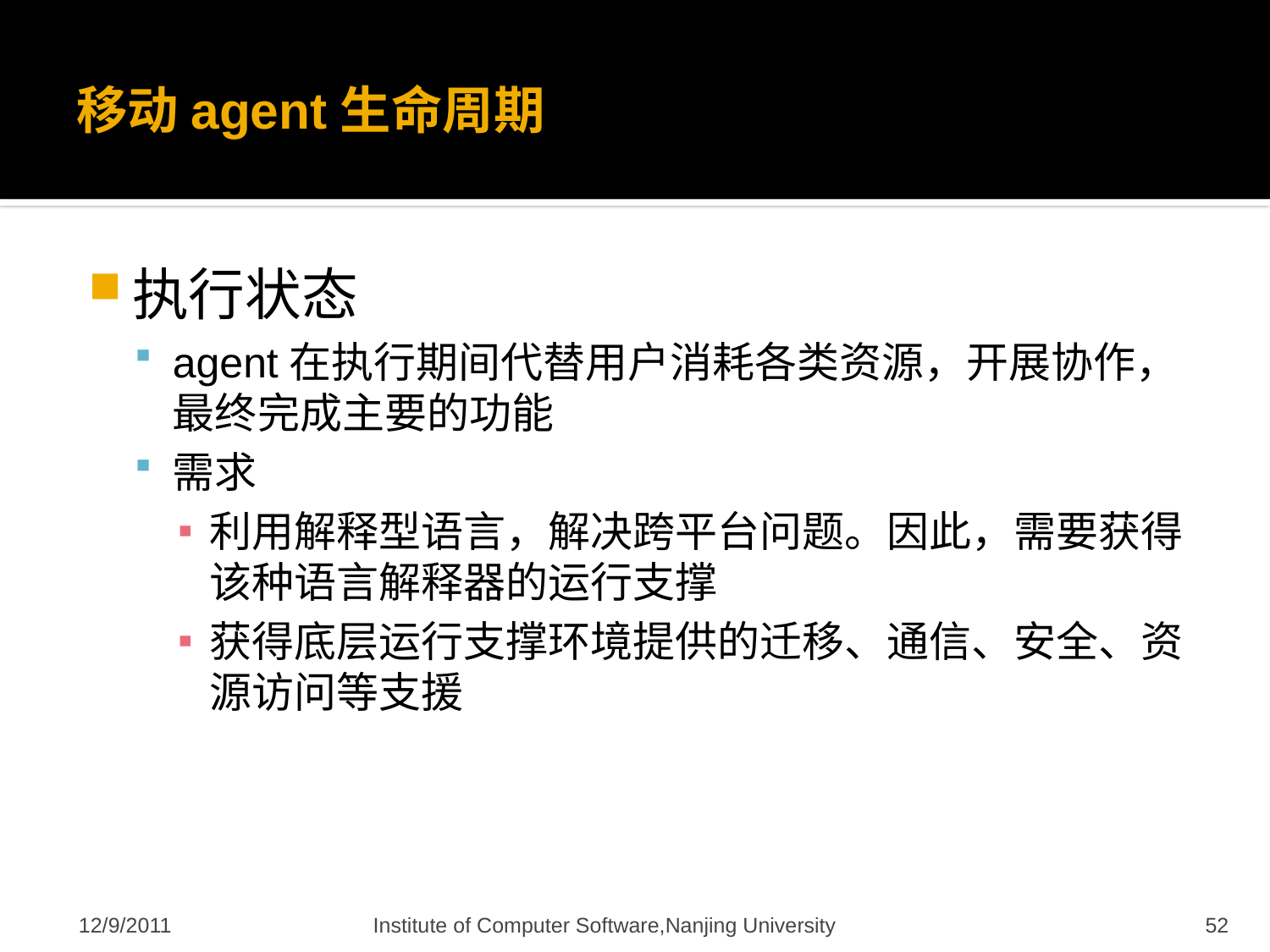

# 移动agent生命周期
执行状态
agent在执行期间代替用户消耗各类资源，开展协作，最终完成主要的功能
需求
利用解释型语言，解决跨平台问题。因此，需要获得该种语言解释器的运行支撑
获得底层运行支撑环境提供的迁移、通信、安全、资源访问等支援
12/9/2011
Institute of Computer Software,Nanjing University
52